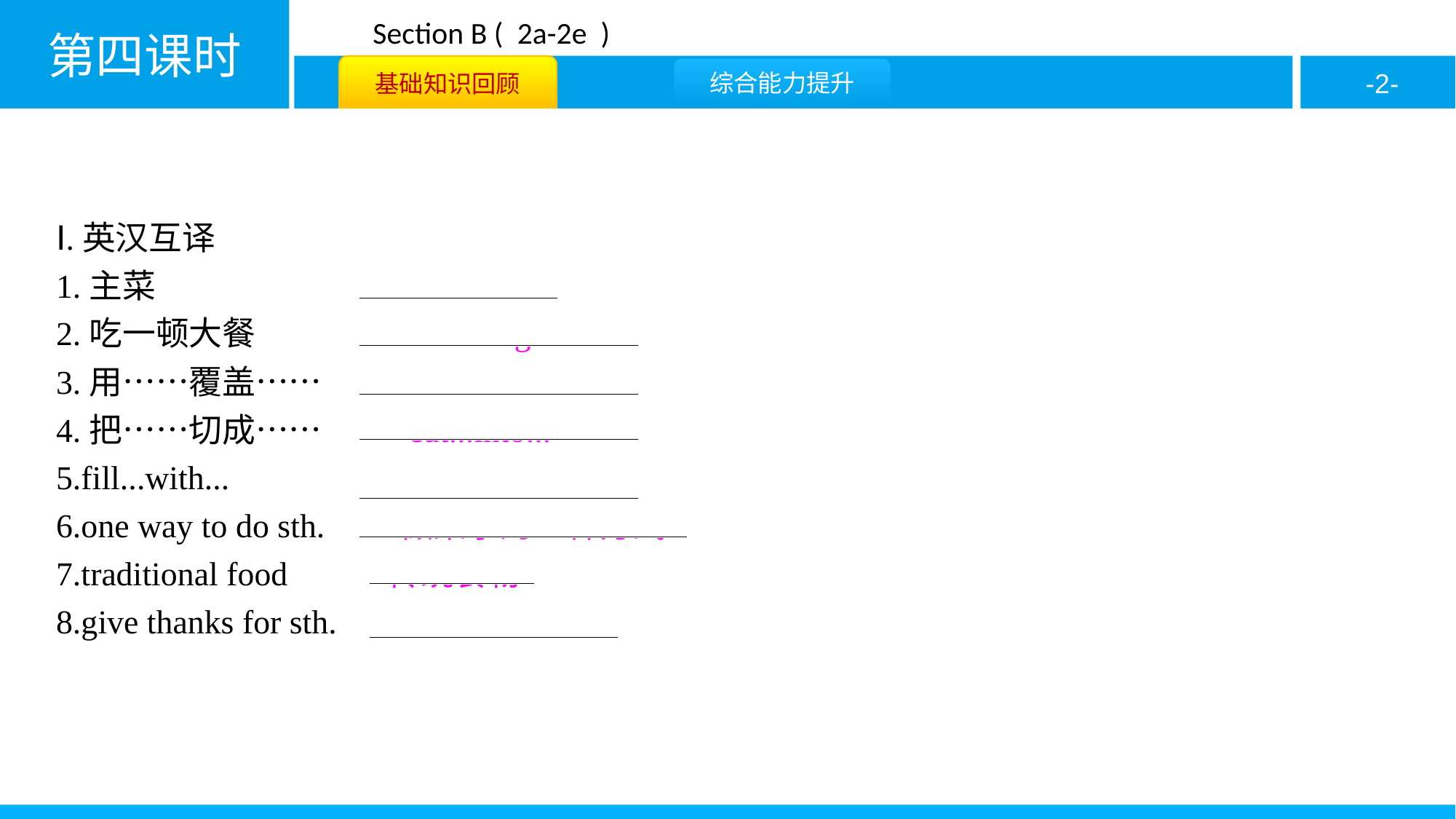

Ⅰ.英汉互译
1.主菜                        　main dish
2.吃一顿大餐             　have a big meal
3.用……覆盖……         　cover...with...
4.把……切成……      　cut...into...
5.fill...with...                　用……填满……
6.one way to do sth.    　做某事的一种方式
7.traditional food       　传统食物
8.give thanks for sth.   　为某事而感谢